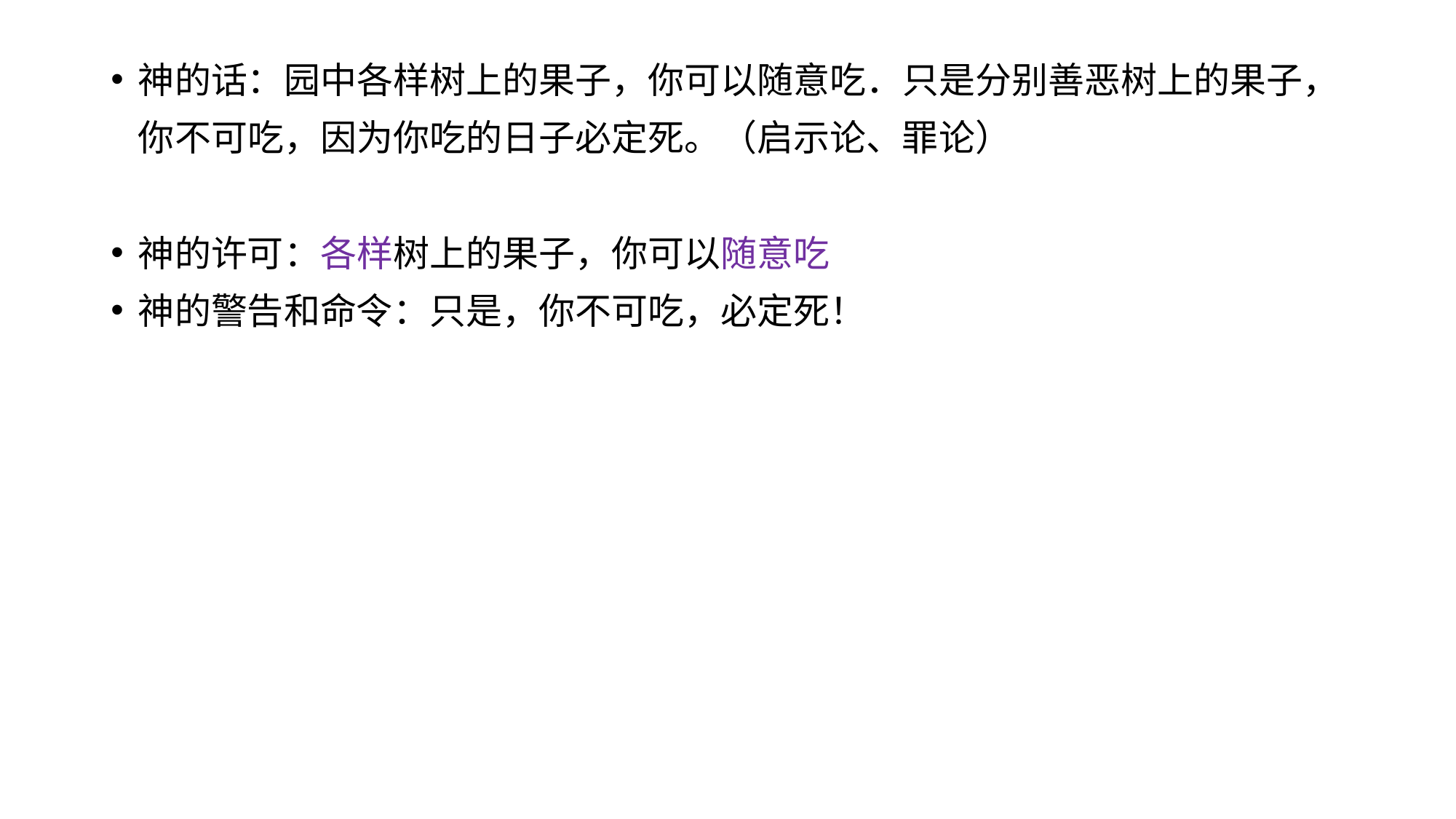

神的话：园中各样树上的果子，你可以随意吃．只是分别善恶树上的果子，你不可吃，因为你吃的日子必定死。（启示论、罪论）

神的许可：各样树上的果子，你可以随意吃
神的警告和命令：只是，你不可吃，必定死！